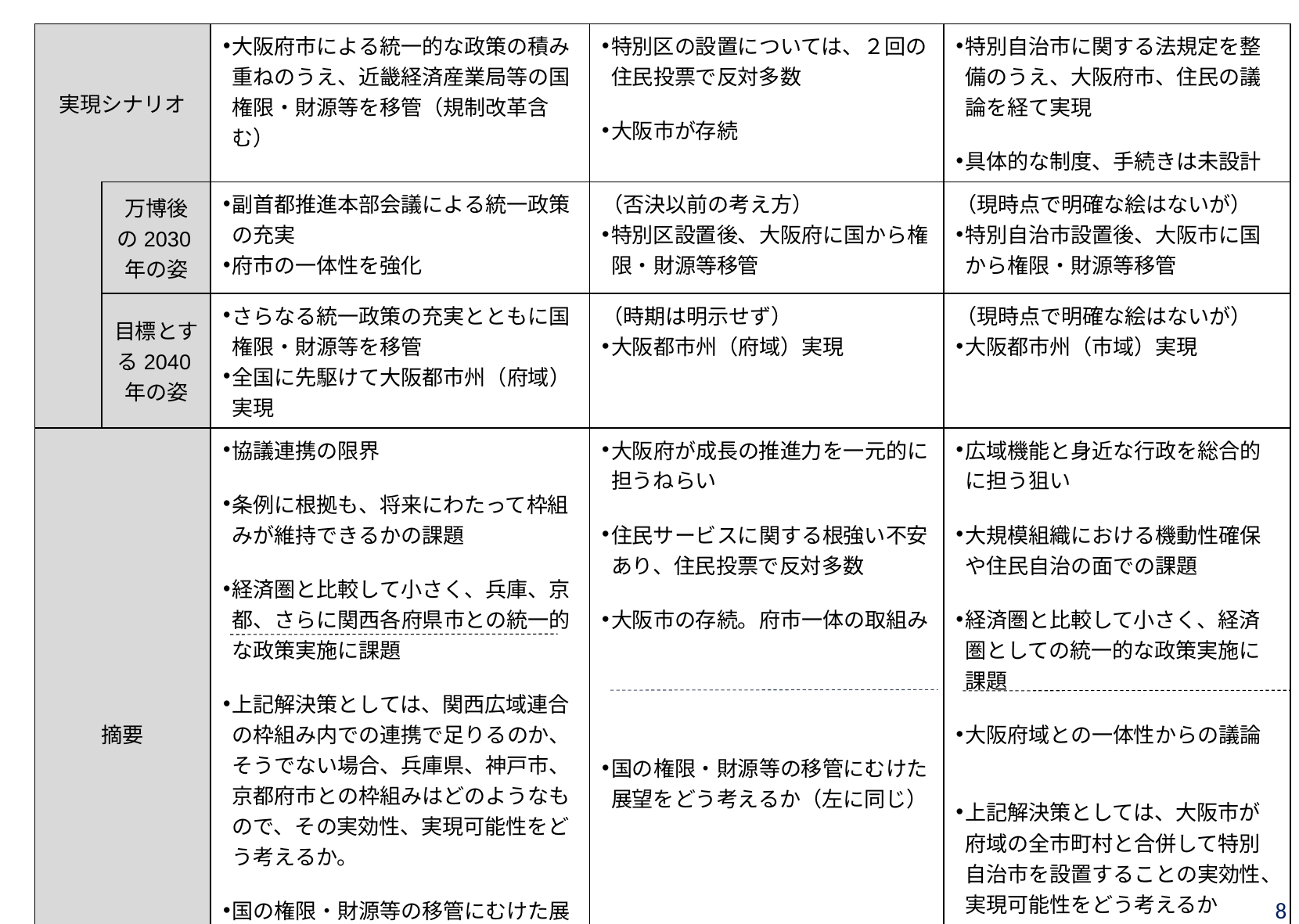

| 実現シナリオ |  | 大阪府市による統一的な政策の積み重ねのうえ、近畿経済産業局等の国権限・財源等を移管（規制改革含む） | 特別区の設置については、２回の住民投票で反対多数 大阪市が存続 | 特別自治市に関する法規定を整備のうえ、大阪府市、住民の議論を経て実現 具体的な制度、手続きは未設計 |
| --- | --- | --- | --- | --- |
|  | 万博後の2030年の姿 | 副首都推進本部会議による統一政策の充実 府市の一体性を強化 | （否決以前の考え方）　 特別区設置後、大阪府に国から権限・財源等移管 | （現時点で明確な絵はないが） 特別自治市設置後、大阪市に国から権限・財源等移管 |
|  | 目標とする2040年の姿 | さらなる統一政策の充実とともに国権限・財源等を移管 全国に先駆けて大阪都市州（府域）実現 | （時期は明示せず） 大阪都市州（府域）実現 | （現時点で明確な絵はないが） 大阪都市州（市域）実現 |
| 摘要 |  | 協議連携の限界 条例に根拠も、将来にわたって枠組みが維持できるかの課題 経済圏と比較して小さく、兵庫、京都、さらに関西各府県市との統一的な政策実施に課題 上記解決策としては、関西広域連合の枠組み内での連携で足りるのか、そうでない場合、兵庫県、神戸市、京都府市との枠組みはどのようなもので、その実効性、実現可能性をどう考えるか。 国の権限・財源等の移管にむけた展望をどう考えるか（国出先機関管轄区域より小さい） | 大阪府が成長の推進力を一元的に担うねらい 住民サービスに関する根強い不安あり、住民投票で反対多数 大阪市の存続。府市一体の取組み 国の権限・財源等の移管にむけた展望をどう考えるか（左に同じ） | 広域機能と身近な行政を総合的に担う狙い 大規模組織における機動性確保や住民自治の面での課題 経済圏と比較して小さく、経済圏としての統一的な政策実施に課題 大阪府域との一体性からの議論 上記解決策としては、大阪市が府域の全市町村と合併して特別自治市を設置することの実効性、実現可能性をどう考えるか 国の権限・財源等の移管にむけた展望をどう考えるか（左に同じ） |
8